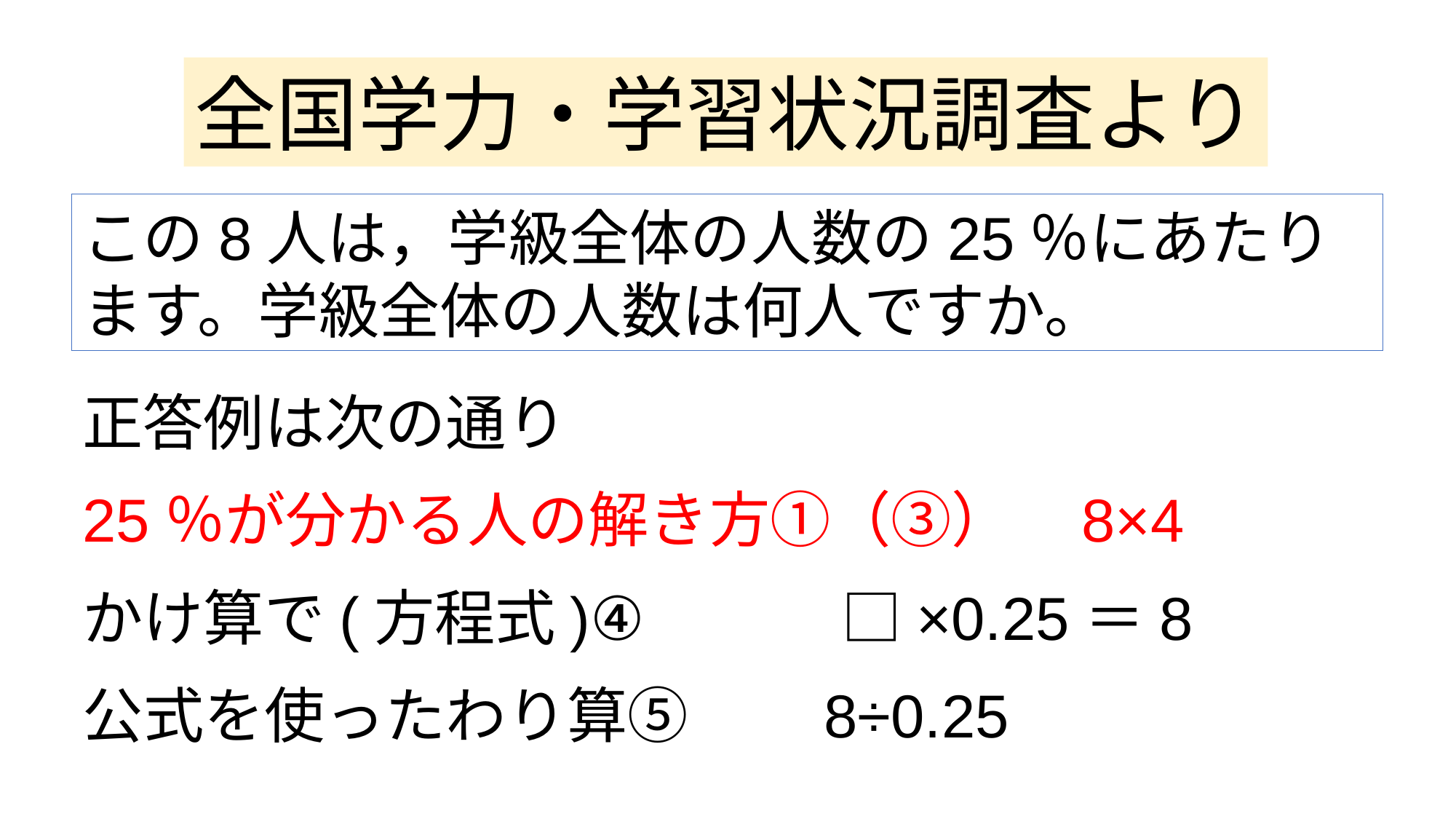

全国学力・学習状況調査より
この8人は，学級全体の人数の25％にあたります。学級全体の人数は何人ですか。
正答例は次の通り
25％が分かる人の解き方①（③）    8×4
かけ算で(方程式)④　　　□×0.25＝8
公式を使ったわり算⑤　　8÷0.25